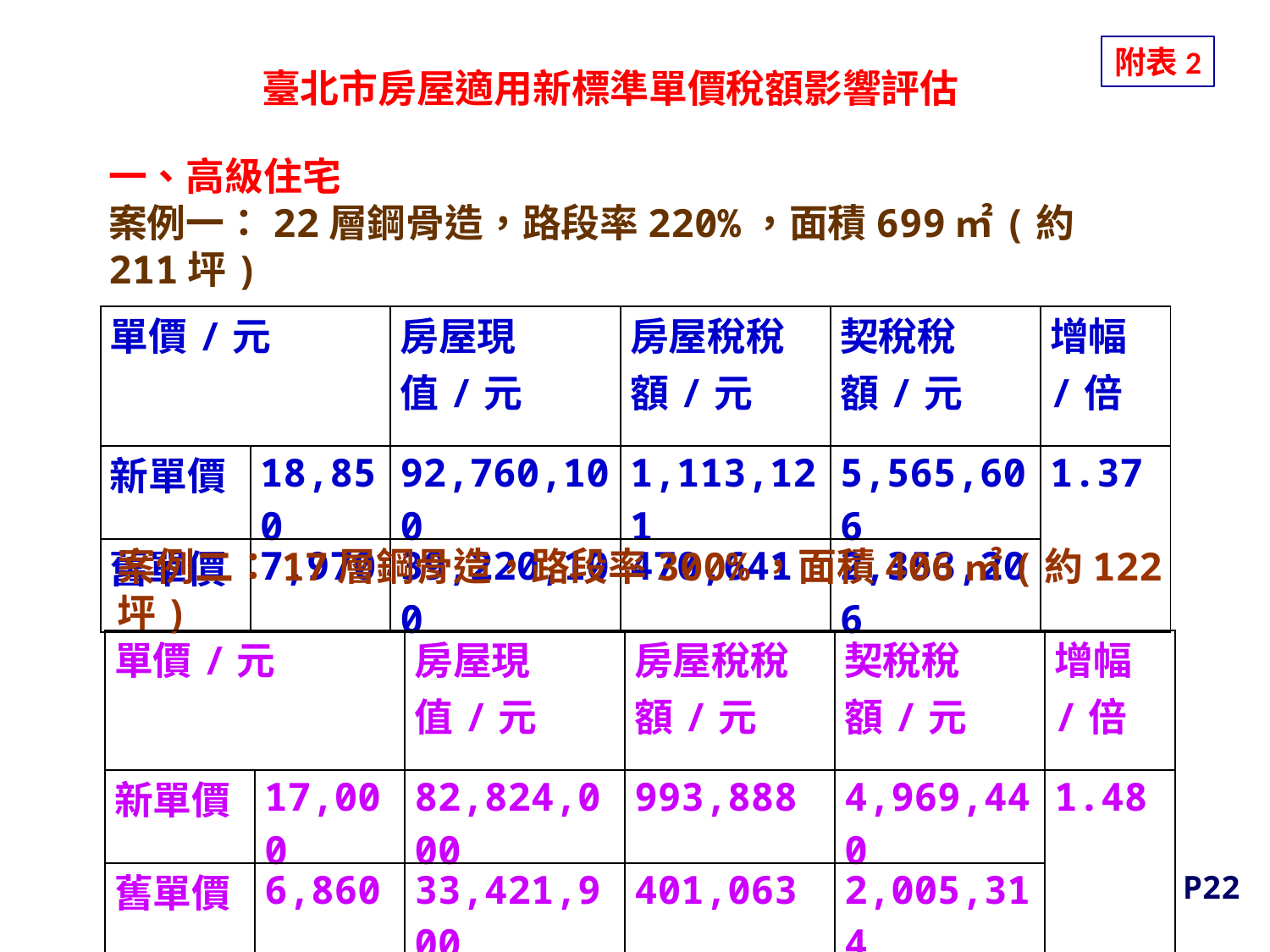

附表2
臺北市房屋適用新標準單價稅額影響評估
一、高級住宅
案例一：22層鋼骨造，路段率220%，面積699㎡(約211坪)
| 單價/元 |  | 房屋現值/元 | 房屋稅稅額/元 | 契稅稅額/元 | 增幅/倍 |
| --- | --- | --- | --- | --- | --- |
| 新單價 | 18,850 | 92,760,100 | 1,113,121 | 5,565,606 | 1.37 |
| 舊單價 | 7,970 | 39,220,100 | 470,641 | 2,353,206 |  |
案例二：17層鋼骨造，路段率300%，面積406㎡(約122坪)
| 單價/元 |  | 房屋現值/元 | 房屋稅稅額/元 | 契稅稅額/元 | 增幅/倍 |
| --- | --- | --- | --- | --- | --- |
| 新單價 | 17,000 | 82,824,000 | 993,888 | 4,969,440 | 1.48 |
| 舊單價 | 6,860 | 33,421,900 | 401,063 | 2,005,314 |  |
P22